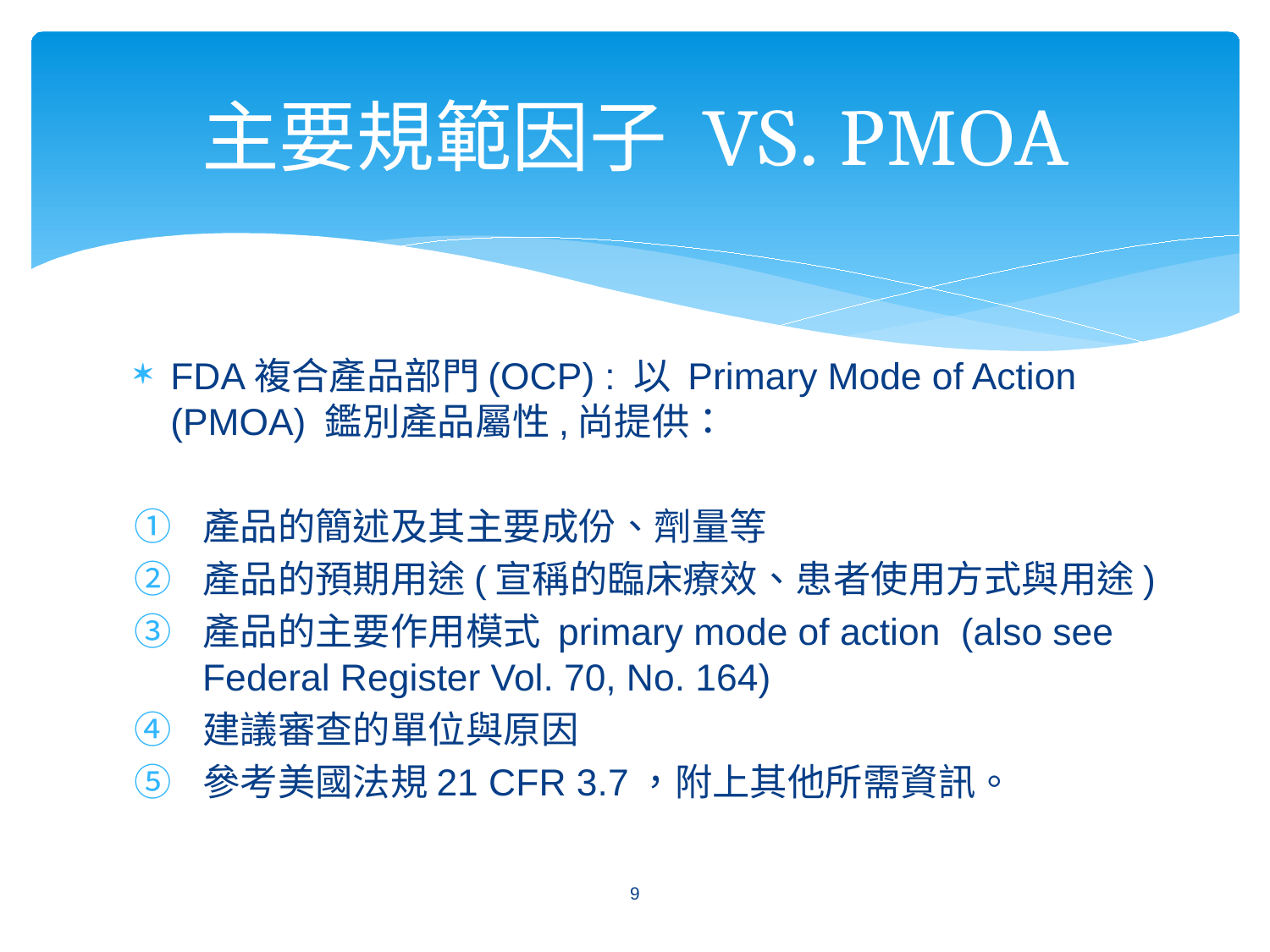

# 主要規範因子 VS. PMOA
FDA複合產品部門(OCP) : 以 Primary Mode of Action (PMOA) 鑑別產品屬性,尚提供：

產品的簡述及其主要成份、劑量等
產品的預期用途(宣稱的臨床療效、患者使用方式與用途)
產品的主要作用模式 primary mode of action  (also see Federal Register Vol. 70, No. 164)
建議審查的單位與原因
參考美國法規21 CFR 3.7，附上其他所需資訊。
9